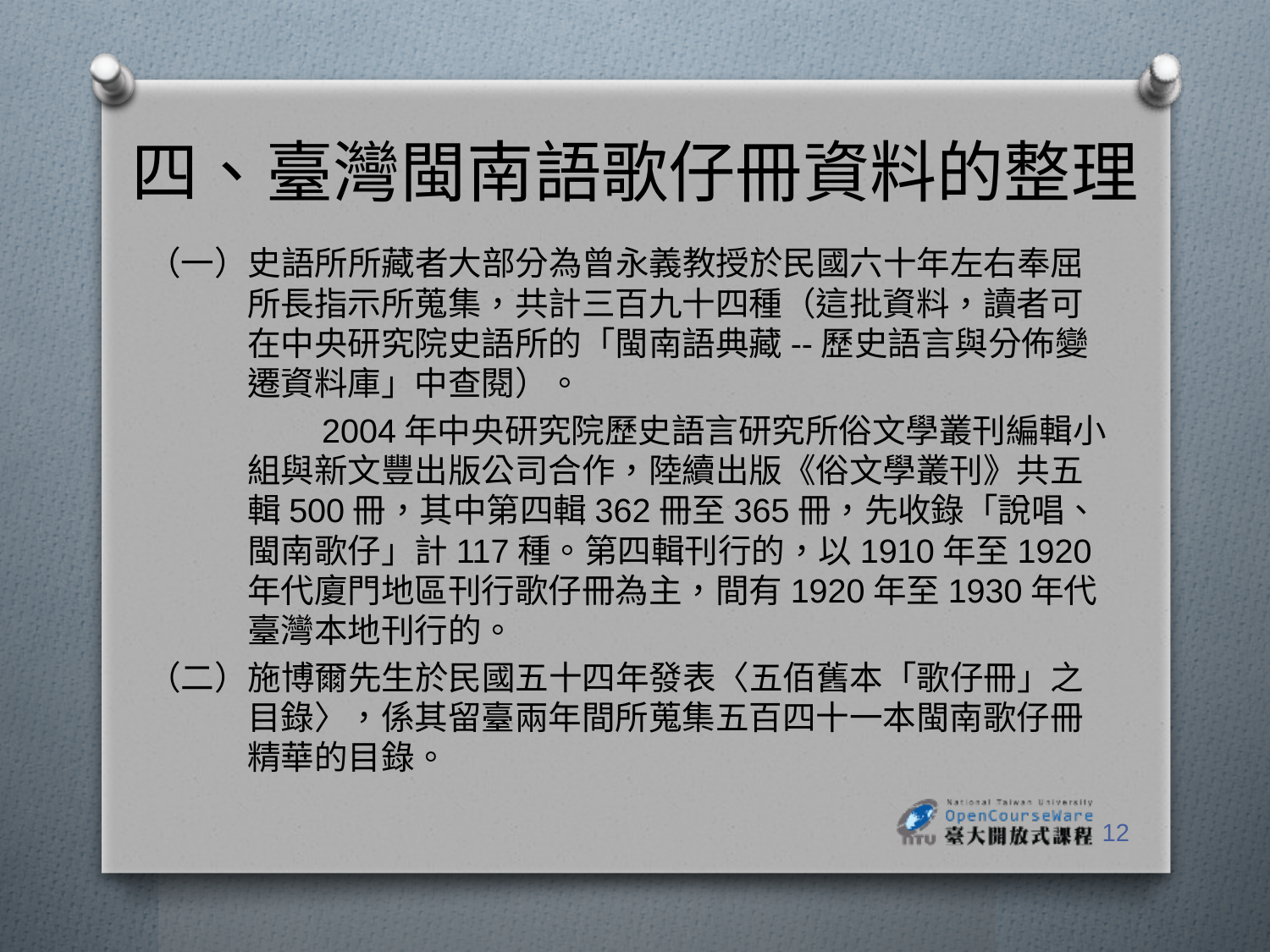

# 四、臺灣閩南語歌仔冊資料的整理
（一）史語所所藏者大部分為曾永義教授於民國六十年左右奉屈所長指示所蒐集，共計三百九十四種（這批資料，讀者可在中央研究院史語所的「閩南語典藏--歷史語言與分佈變遷資料庫」中查閱）。
2004年中央研究院歷史語言研究所俗文學叢刊編輯小組與新文豐出版公司合作，陸續出版《俗文學叢刊》共五輯500冊，其中第四輯362冊至365冊，先收錄「說唱、閩南歌仔」計117種。第四輯刊行的，以1910年至1920年代廈門地區刊行歌仔冊為主，間有1920年至1930年代臺灣本地刊行的。
（二）施博爾先生於民國五十四年發表〈五佰舊本「歌仔冊」之目錄〉，係其留臺兩年間所蒐集五百四十一本閩南歌仔冊精華的目錄。
12